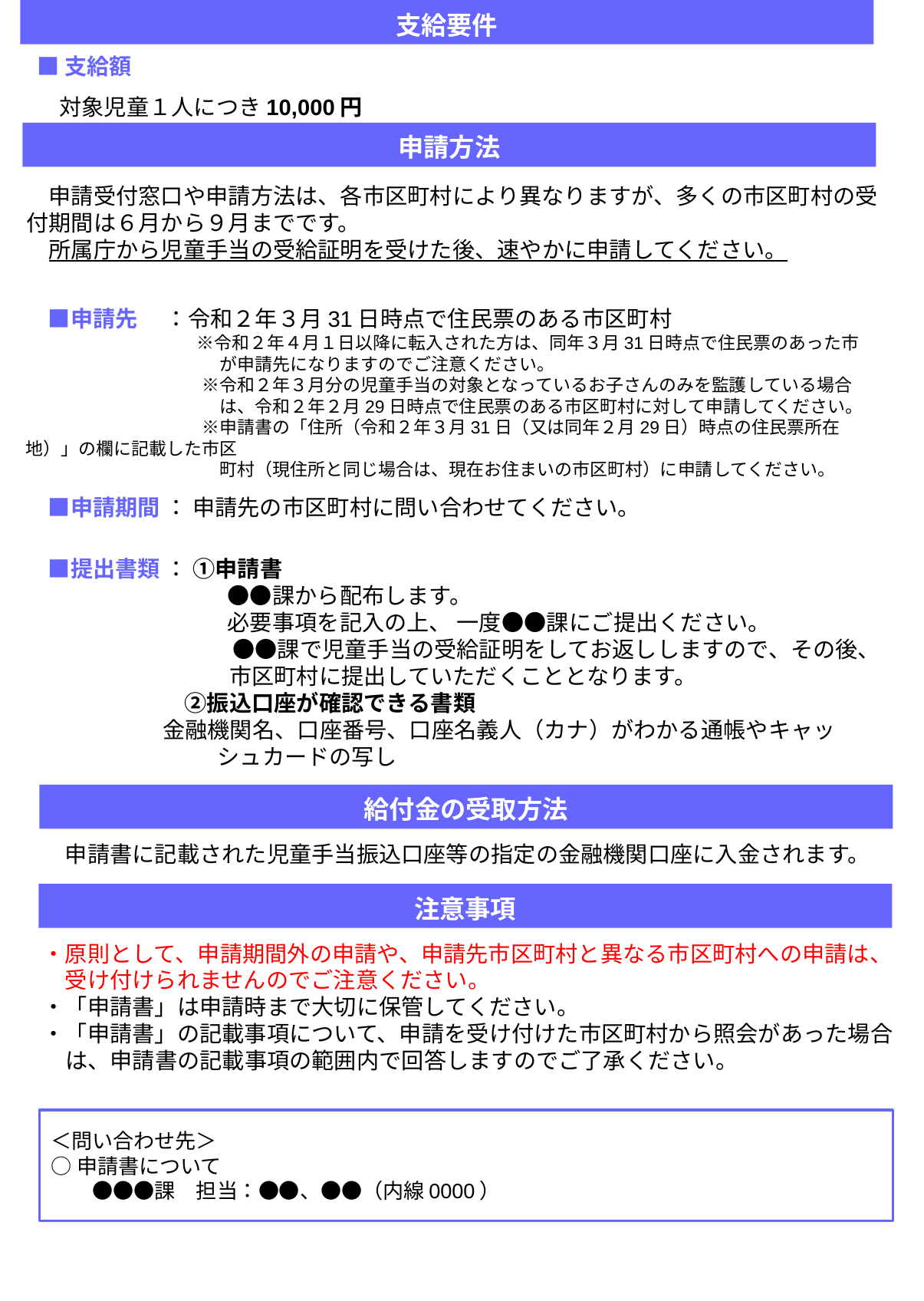

支給要件
■支給額
　対象児童１人につき10,000円
申請方法
　申請受付窓口や申請方法は、各市区町村により異なりますが、多くの市区町村の受付期間は６月から９月までです。
　所属庁から児童手当の受給証明を受けた後、速やかに申請してください。
　■申請先　 ：令和２年３月31日時点で住民票のある市区町村
　　　　　　　　　   ※令和２年４月１日以降に転入された方は、同年３月31日時点で住民票のあった市
　　　　　　　　　　　が申請先になりますのでご注意ください。
　　　　　　　　　　※令和２年３月分の児童手当の対象となっているお子さんのみを監護している場合
　　　　　　　　　　　は、令和２年２月29日時点で住民票のある市区町村に対して申請してください。
　　　　　　　　　　※申請書の「住所（令和２年３月31日（又は同年２月29日）時点の住民票所在地）」の欄に記載した市区
　　　　　　　　　　　町村（現住所と同じ場合は、現在お住まいの市区町村）に申請してください。
　■申請期間 ： 申請先の市区町村に問い合わせてください。

　■提出書類 ： ①申請書
　　　　　　　　　●●課から配布します。
　　　　　　　　　必要事項を記入の上、 一度●●課にご提出ください。
　　　　　　　　　 ●●課で児童手当の受給証明をしてお返ししますので、その後、市区町村に提出していただくこととなります。
       　　　　 　②振込口座が確認できる書類
　                       金融機関名、口座番号、口座名義人（カナ）がわかる通帳やキャッシュカードの写し

給付金の受取方法
　申請書に記載された児童手当振込口座等の指定の金融機関口座に入金されます。
注意事項
・原則として、申請期間外の申請や、申請先市区町村と異なる市区町村への申請は、
　受け付けられませんのでご注意ください。
・「申請書」は申請時まで大切に保管してください。
・「申請書」の記載事項について、申請を受け付けた市区町村から照会があった場合は、申請書の記載事項の範囲内で回答しますのでご了承ください。
＜問い合わせ先＞
○申請書について
　　●●●課　担当：●●、●●（内線0000）